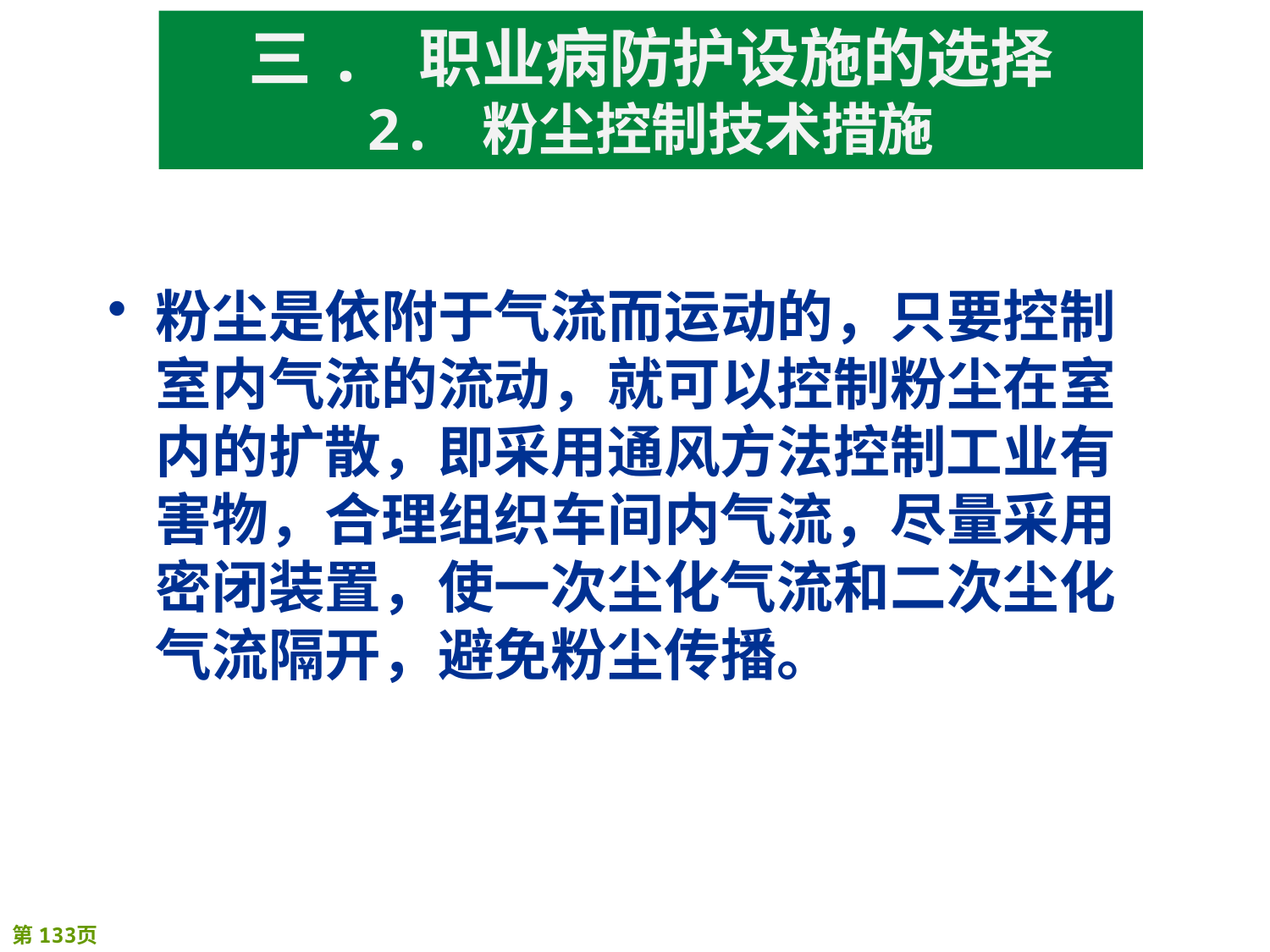

# 三. 职业病防护设施的选择 2. 粉尘控制技术措施
粉尘是依附于气流而运动的，只要控制室内气流的流动，就可以控制粉尘在室内的扩散，即采用通风方法控制工业有害物，合理组织车间内气流，尽量采用密闭装置，使一次尘化气流和二次尘化气流隔开，避免粉尘传播。